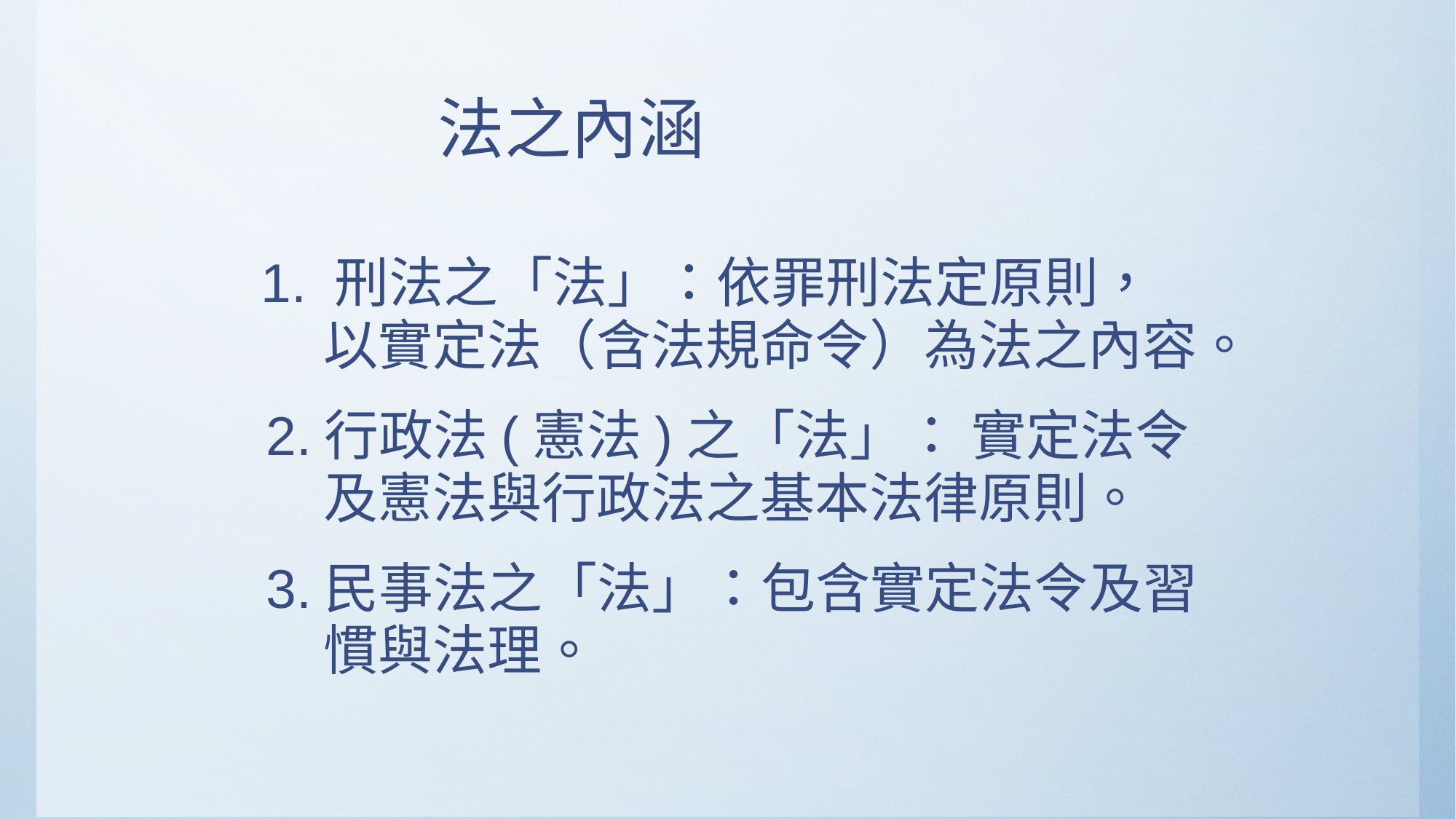

法之內涵
 1. 刑法之「法」：依罪刑法定原則，以實定法（含法規命令）為法之內容。
 2.行政法(憲法)之「法」： 實定法令及憲法與行政法之基本法律原則。
 3.民事法之「法」：包含實定法令及習慣與法理。